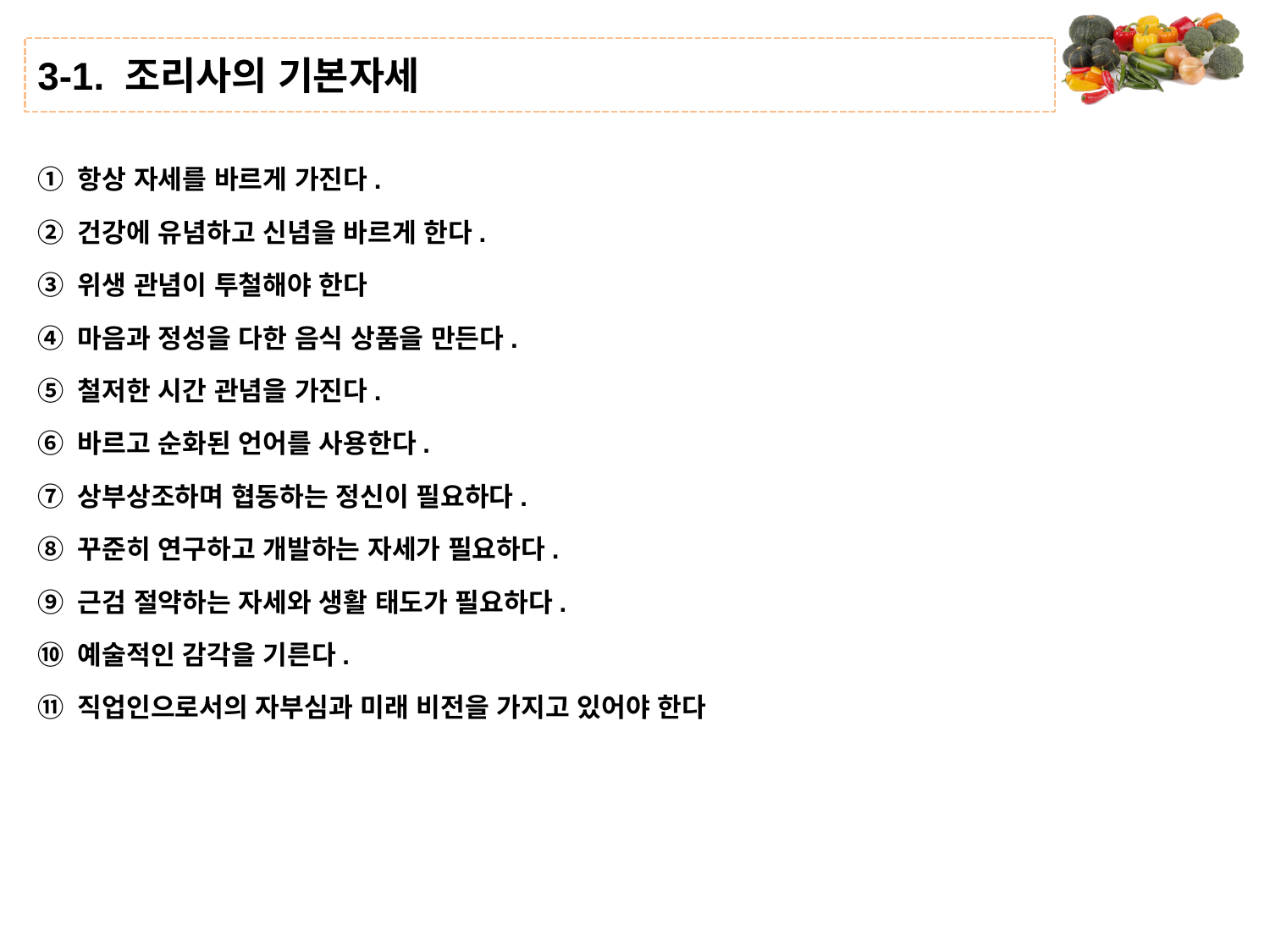

# 3-1. 조리사의 기본자세
① 항상 자세를 바르게 가진다.
② 건강에 유념하고 신념을 바르게 한다.
③ 위생 관념이 투철해야 한다
④ 마음과 정성을 다한 음식 상품을 만든다.
⑤ 철저한 시간 관념을 가진다.
⑥ 바르고 순화된 언어를 사용한다.
⑦ 상부상조하며 협동하는 정신이 필요하다.
⑧ 꾸준히 연구하고 개발하는 자세가 필요하다.
⑨ 근검 절약하는 자세와 생활 태도가 필요하다.
⑩ 예술적인 감각을 기른다.
⑪ 직업인으로서의 자부심과 미래 비전을 가지고 있어야 한다